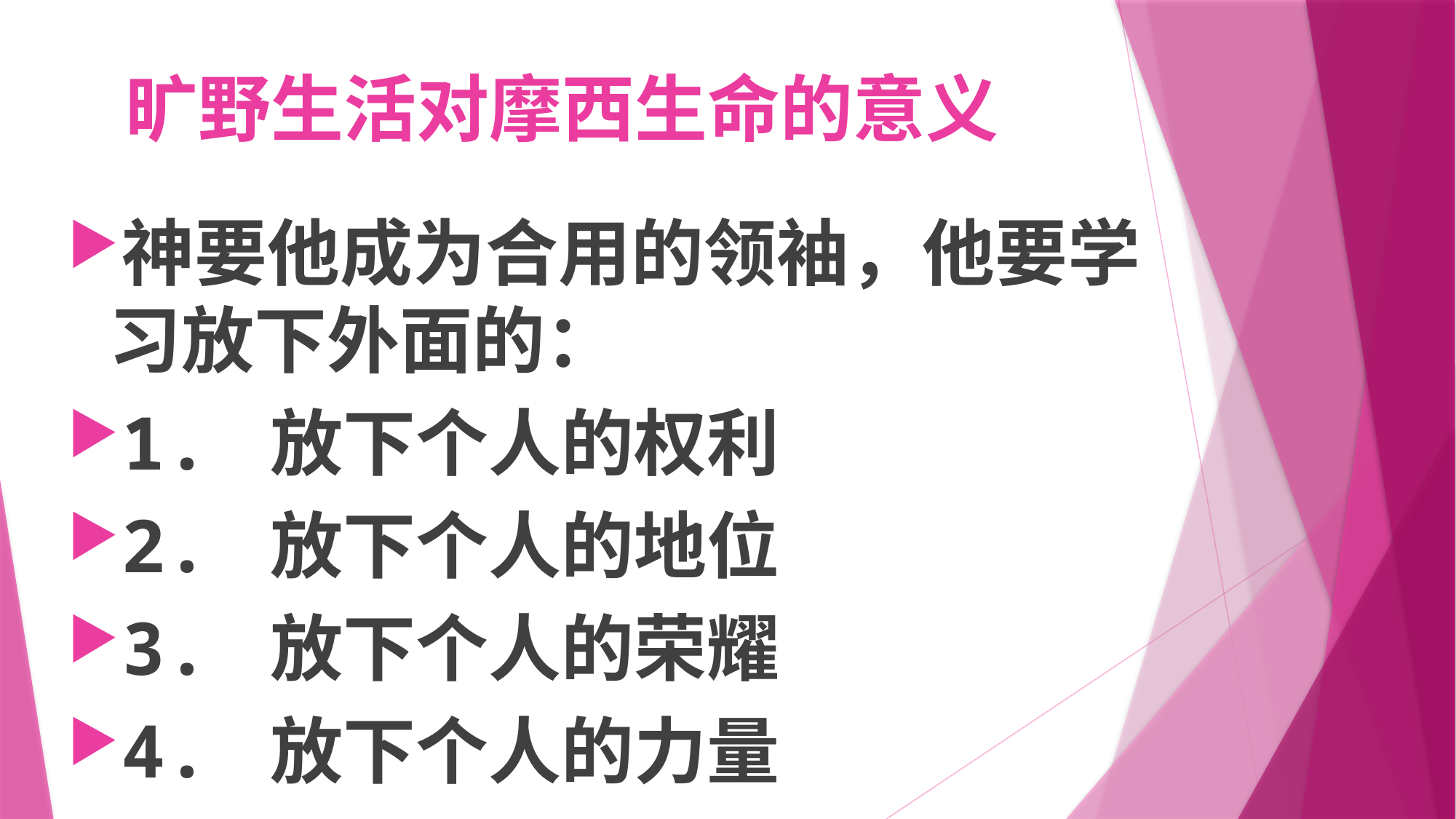

# 旷野生活对摩西生命的意义
神要他成为合用的领袖，他要学习放下外面的：
1. 放下个人的权利
2. 放下个人的地位
3. 放下个人的荣耀
4. 放下个人的力量